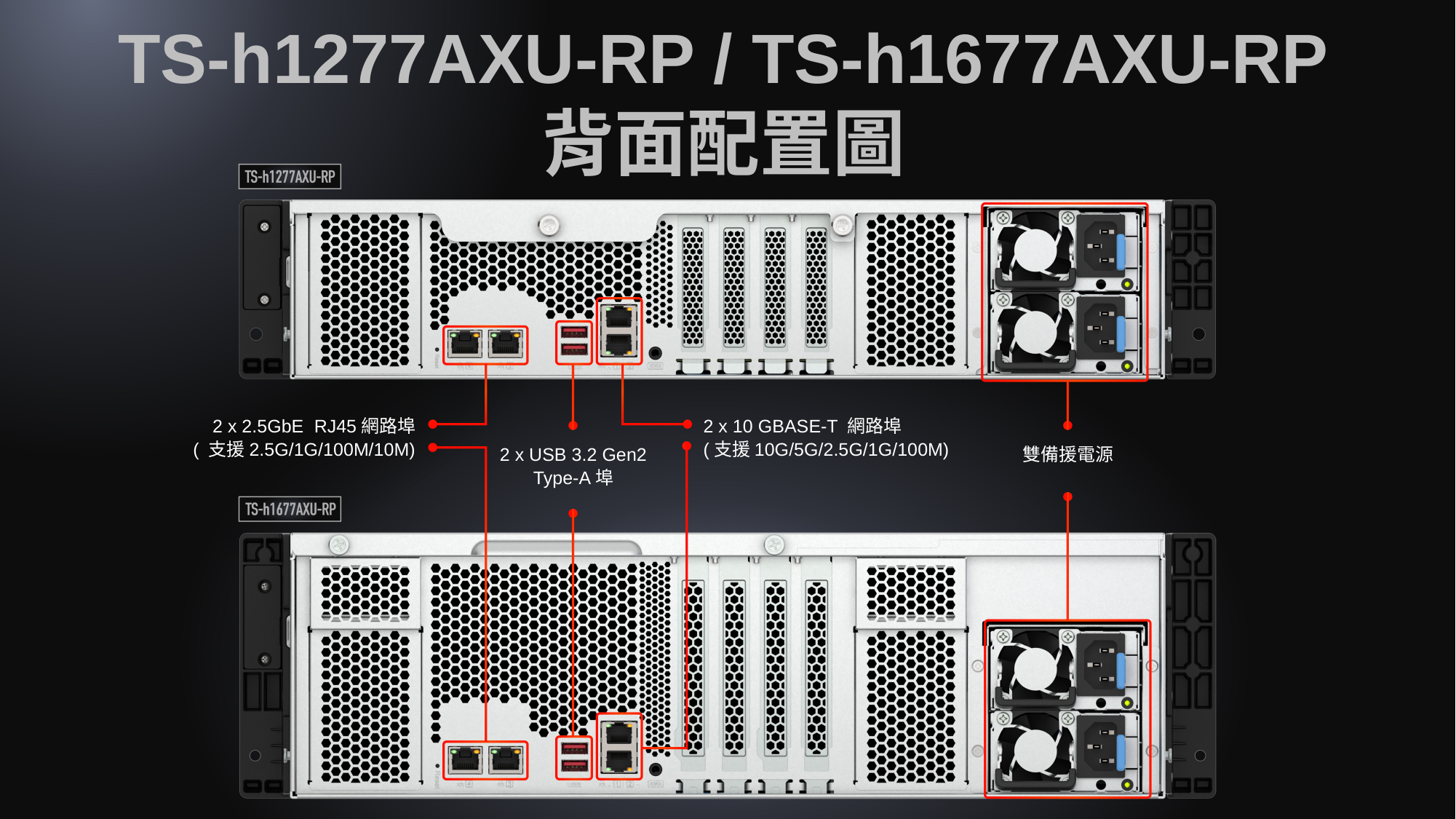

TS-h1277AXU-RP / TS-h1677AXU-RP
背面配置圖
2 x 2.5GbE  RJ45網路埠
( 支援2.5G/1G/100M/10M)
2 x 10 GBASE-T 網路埠
(支援10G/5G/2.5G/1G/100M)
雙備援電源
2 x USB 3.2 Gen2 Type-A埠